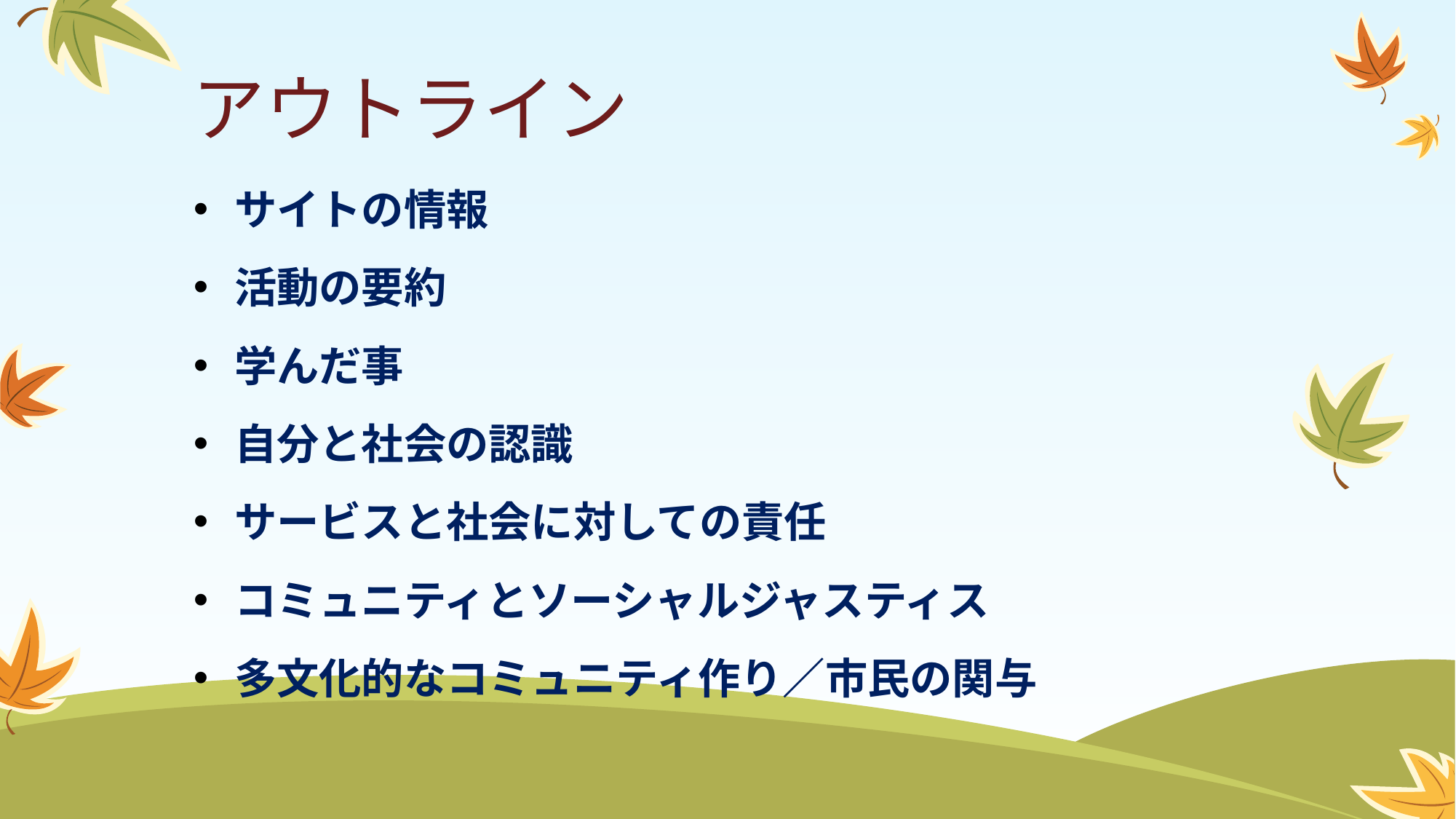

# アウトライン
サイトの情報
活動の要約
学んだ事
自分と社会の認識
サービスと社会に対しての責任
コミュニティとソーシャルジャスティス
多文化的なコミュニティ作り／市民の関与